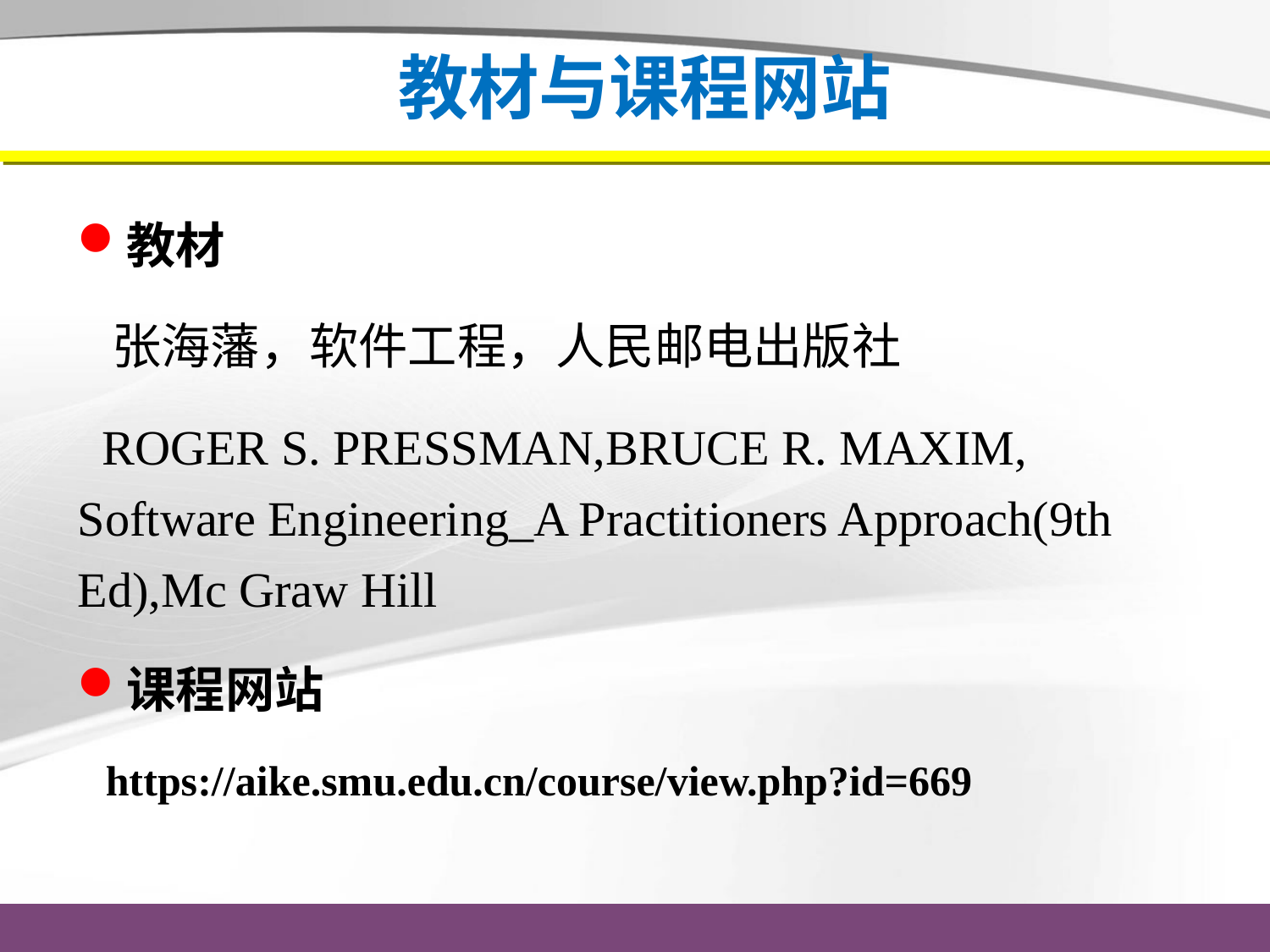

# 教材与课程网站
教材
  张海藩，软件工程，人民邮电出版社
  ROGER S. PRESSMAN,BRUCE R. MAXIM, Software Engineering_A Practitioners Approach(9th Ed),Mc Graw Hill
课程网站
    https://aike.smu.edu.cn/course/view.php?id=669